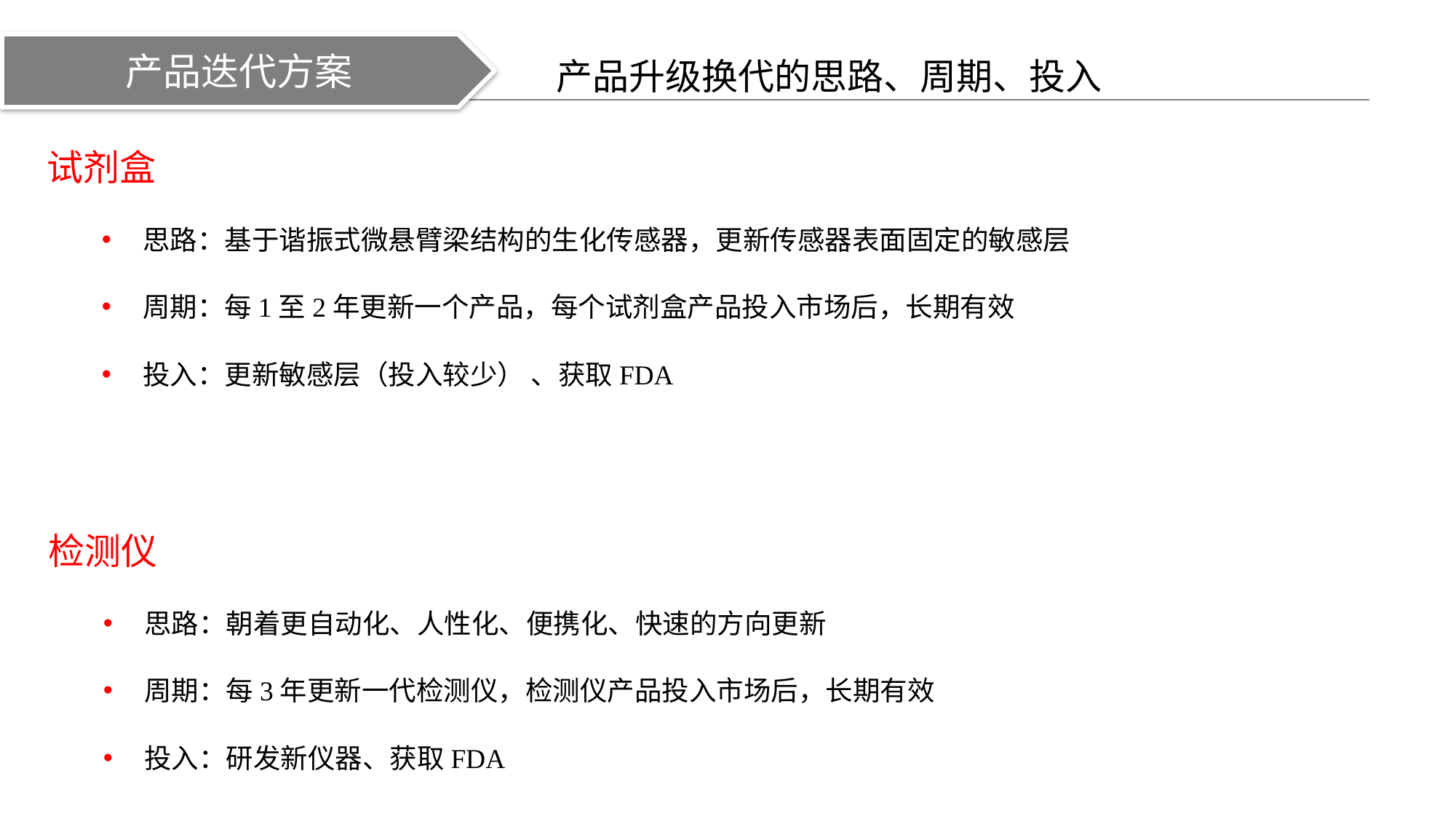

产品迭代方案
产品升级换代的思路、周期、投入
试剂盒
思路：基于谐振式微悬臂梁结构的生化传感器，更新传感器表面固定的敏感层
周期：每1至2年更新一个产品，每个试剂盒产品投入市场后，长期有效
投入：更新敏感层（投入较少） 、获取FDA
检测仪
思路：朝着更自动化、人性化、便携化、快速的方向更新
周期：每3年更新一代检测仪，检测仪产品投入市场后，长期有效
投入：研发新仪器、获取FDA